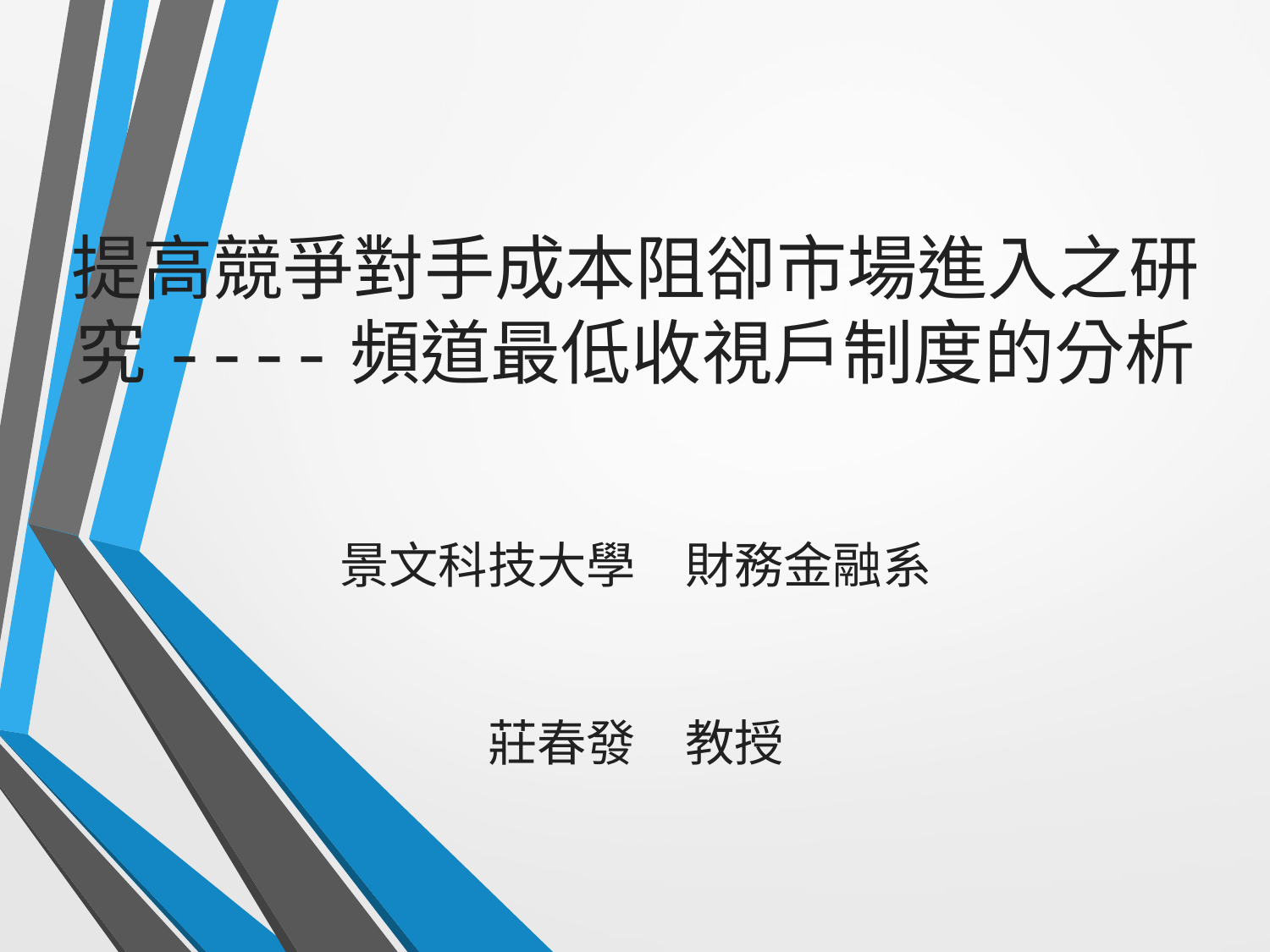

# 提高競爭對手成本阻卻市場進入之研究----頻道最低收視戶制度的分析
景文科技大學　財務金融系

莊春發　教授